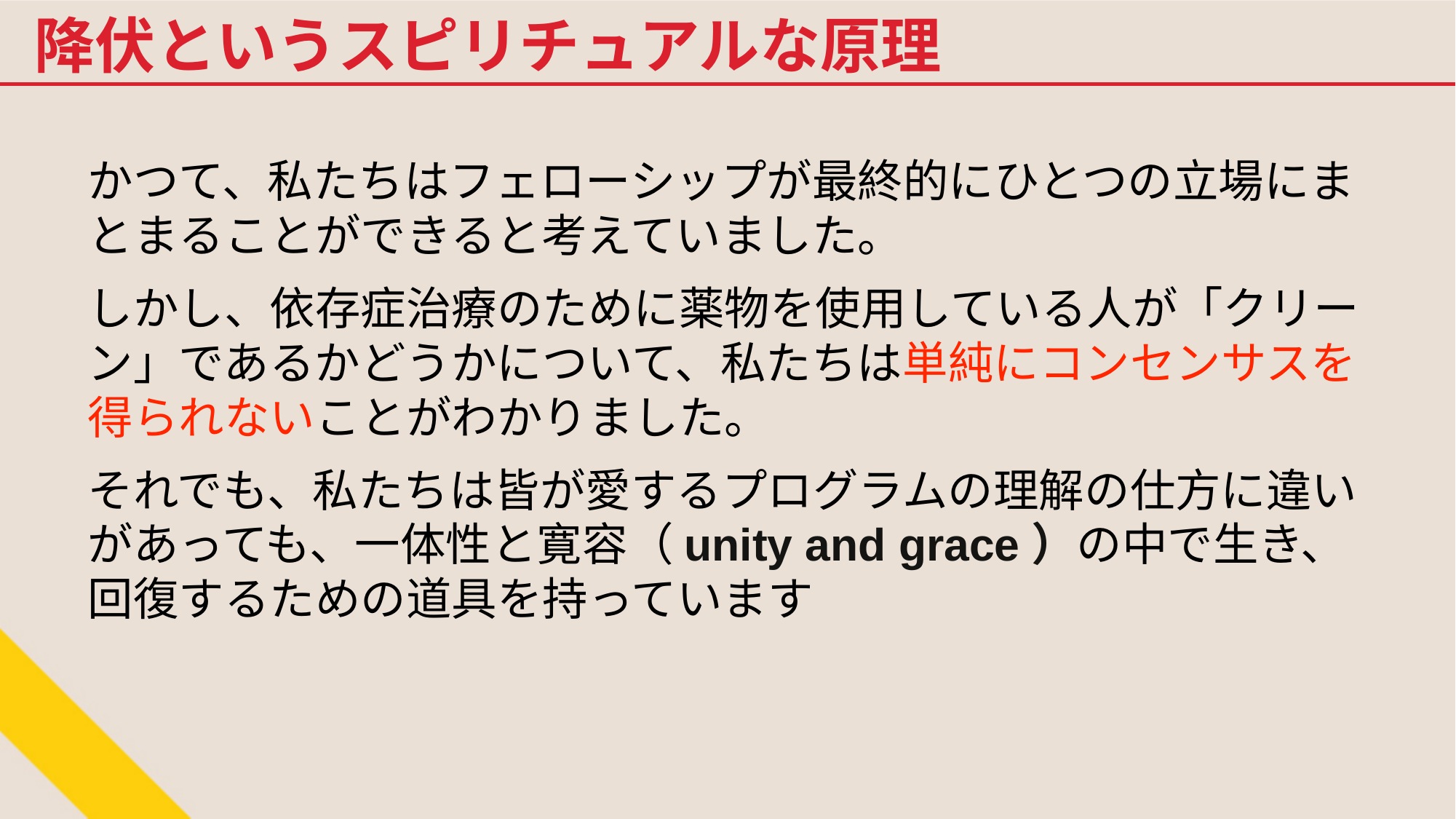

降伏というスピリチュアルな原理

かつて、私たちはフェローシップが最終的にひとつの立場にまとまることができると考えていました。
しかし、依存症治療のために薬物を使用している人が「クリーン」であるかどうかについて、私たちは単純にコンセンサスを得られないことがわかりました。
それでも、私たちは皆が愛するプログラムの理解の仕方に違いがあっても、一体性と寛容（unity and grace）の中で生き、回復するための道具を持っています